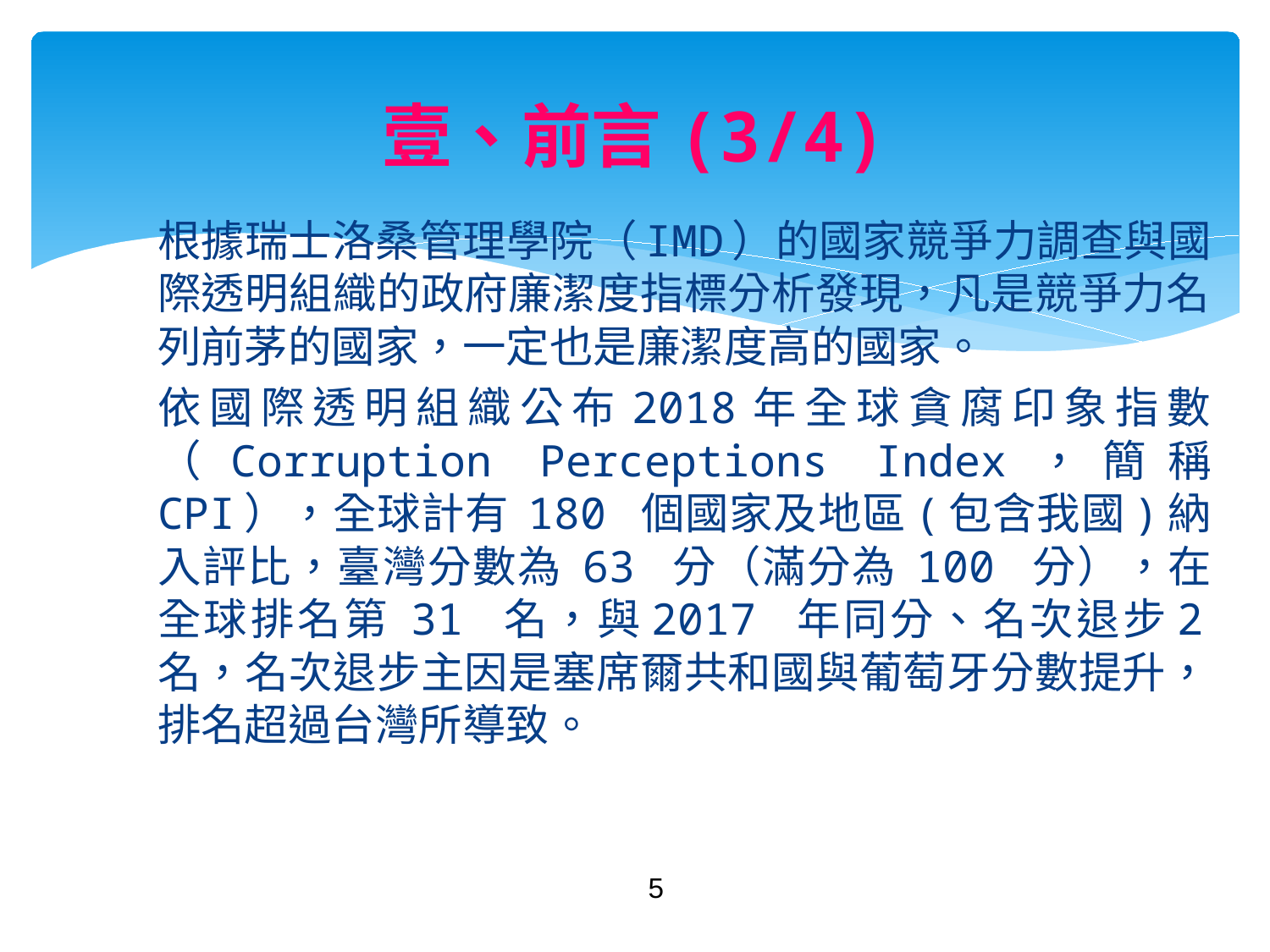

# 壹、前言(3/4)
根據瑞士洛桑管理學院（IMD）的國家競爭力調查與國際透明組織的政府廉潔度指標分析發現，凡是競爭力名列前茅的國家，一定也是廉潔度高的國家。
依國際透明組織公布2018年全球貪腐印象指數（Corruption Perceptions Index，簡稱 CPI），全球計有 180 個國家及地區(包含我國)納入評比，臺灣分數為 63 分（滿分為 100 分），在全球排名第 31 名，與2017 年同分、名次退步2名，名次退步主因是塞席爾共和國與葡萄牙分數提升，排名超過台灣所導致。

5